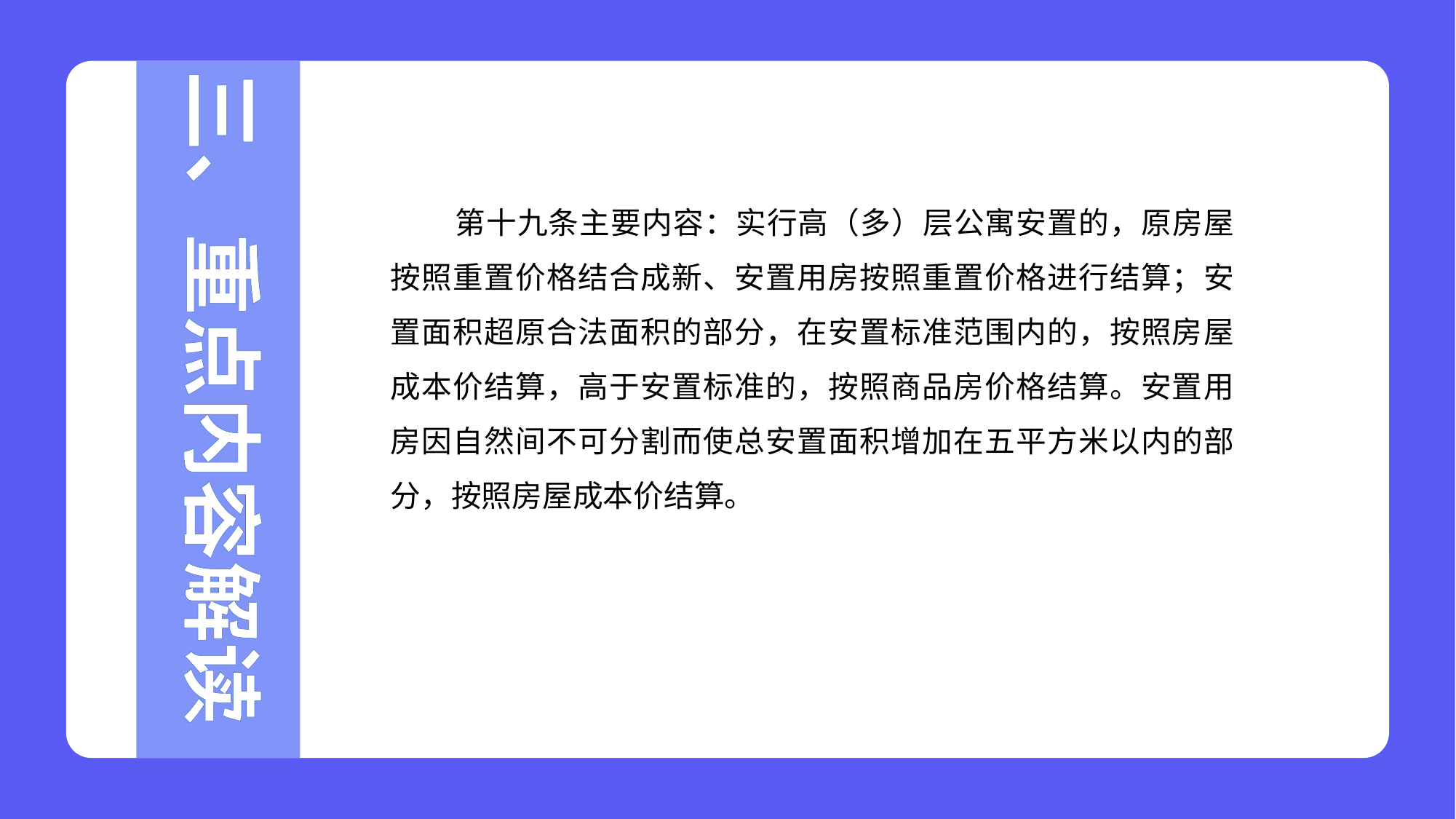

三、重点内容解读
第十九条主要内容：实行高（多）层公寓安置的，原房屋按照重置价格结合成新、安置用房按照重置价格进行结算；安置面积超原合法面积的部分，在安置标准范围内的，按照房屋成本价结算，高于安置标准的，按照商品房价格结算。安置用房因自然间不可分割而使总安置面积增加在五平方米以内的部分，按照房屋成本价结算。